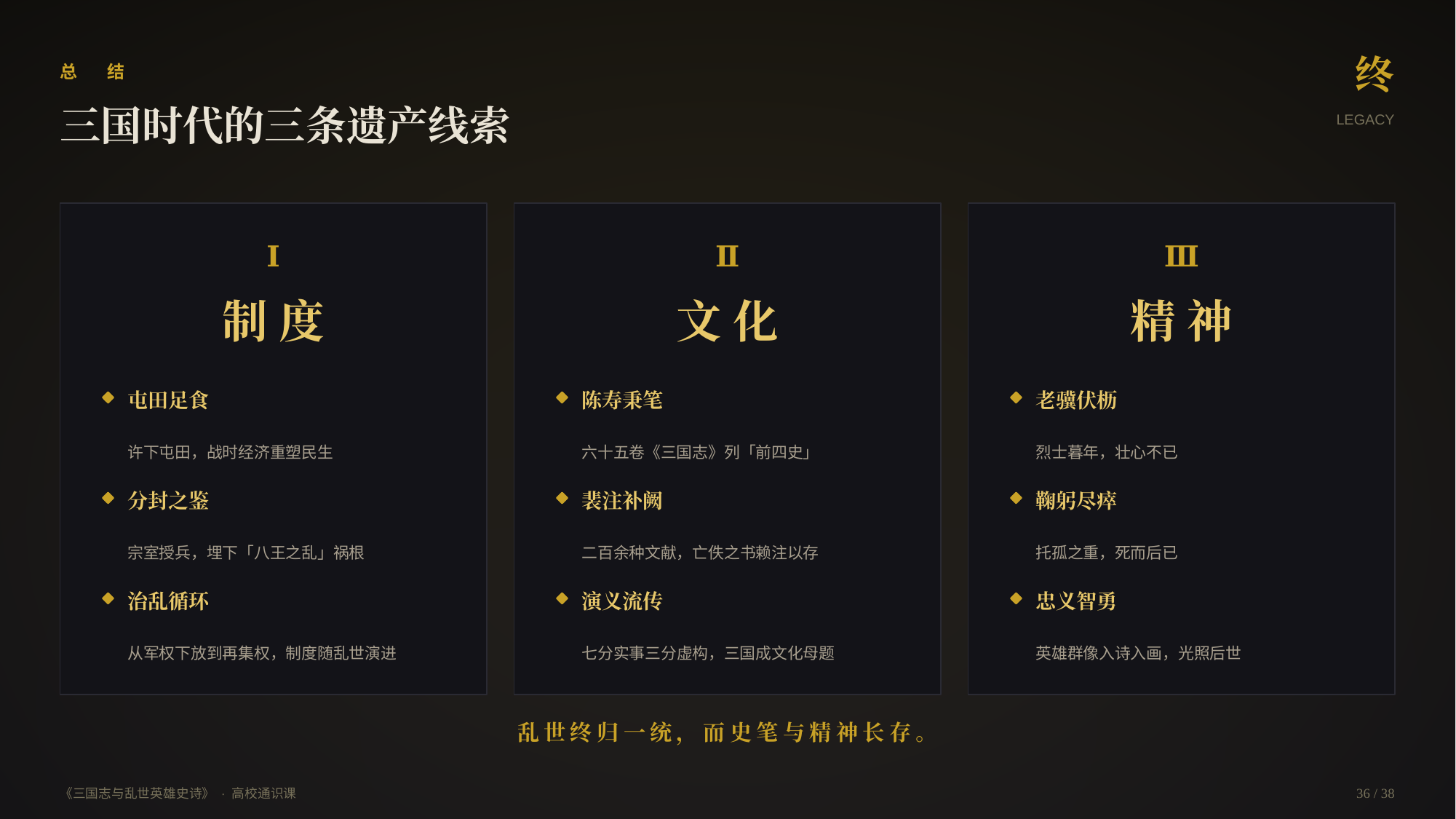

终
总　结
三国时代的三条遗产线索
LEGACY

Ⅰ
Ⅱ
Ⅲ
制 度
文 化
精 神
屯田足食
陈寿秉笔
老骥伏枥

许下屯田，战时经济重塑民生
六十五卷《三国志》列「前四史」
烈士暮年，壮心不已
分封之鉴
裴注补阙
鞠躬尽瘁

宗室授兵，埋下「八王之乱」祸根
二百余种文献，亡佚之书赖注以存
托孤之重，死而后已
治乱循环
演义流传
忠义智勇

从军权下放到再集权，制度随乱世演进
七分实事三分虚构，三国成文化母题
英雄群像入诗入画，光照后世
乱世终归一统，而史笔与精神长存。
《三国志与乱世英雄史诗》 · 高校通识课
36 / 38